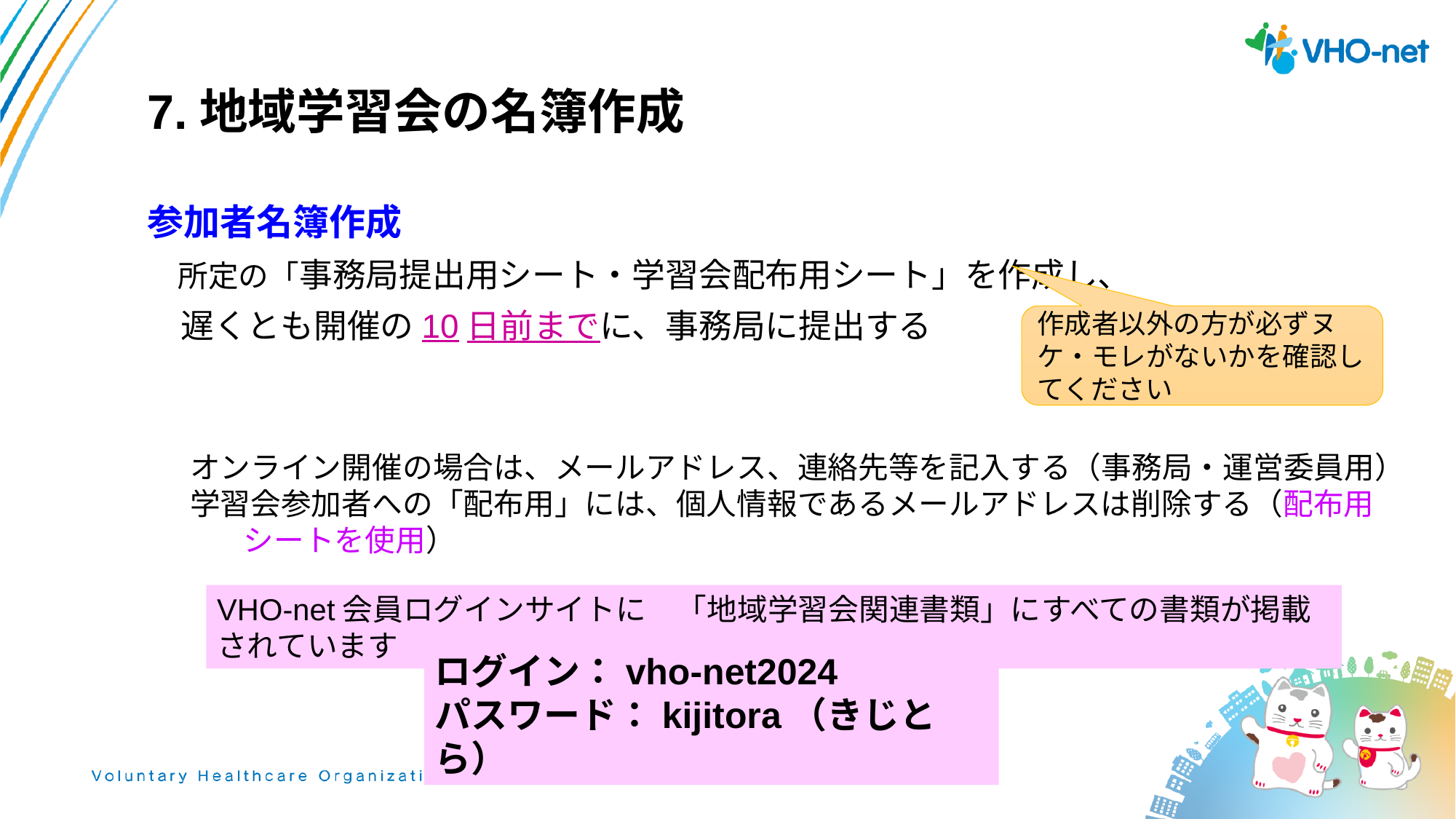

8
# 7.地域学習会の名簿作成
参加者名簿作成
　所定の「事務局提出用シート・学習会配布用シート」を作成し、
　遅くとも開催の10日前までに、事務局に提出する

作成者以外の方が必ずヌケ・モレがないかを確認してください

オンライン開催の場合は、メールアドレス、連絡先等を記入する（事務局・運営委員用）
学習会参加者への「配布用」には、個人情報であるメールアドレスは削除する（配布用シートを使用）
VHO-net会員ログインサイトに　「地域学習会関連書類」にすべての書類が掲載されています
ログイン：vho-net2024
パスワード：kijitora（きじとら）